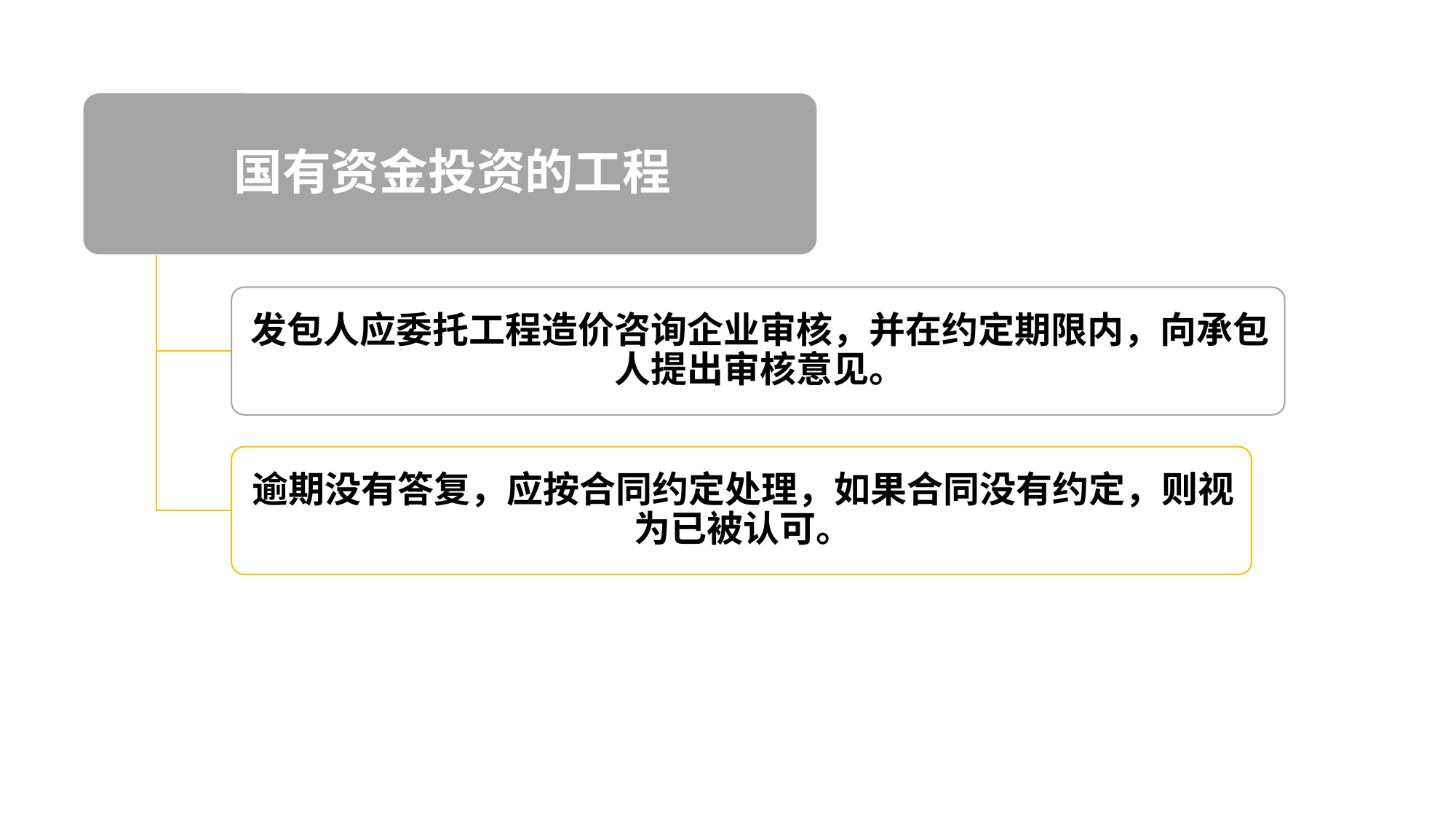

国有资金投资的工程
发包人应委托工程造价咨询企业审核，并在约定期限内，向承包人提出审核意见。
逾期没有答复，应按合同约定处理，如果合同没有约定，则视为已被认可。